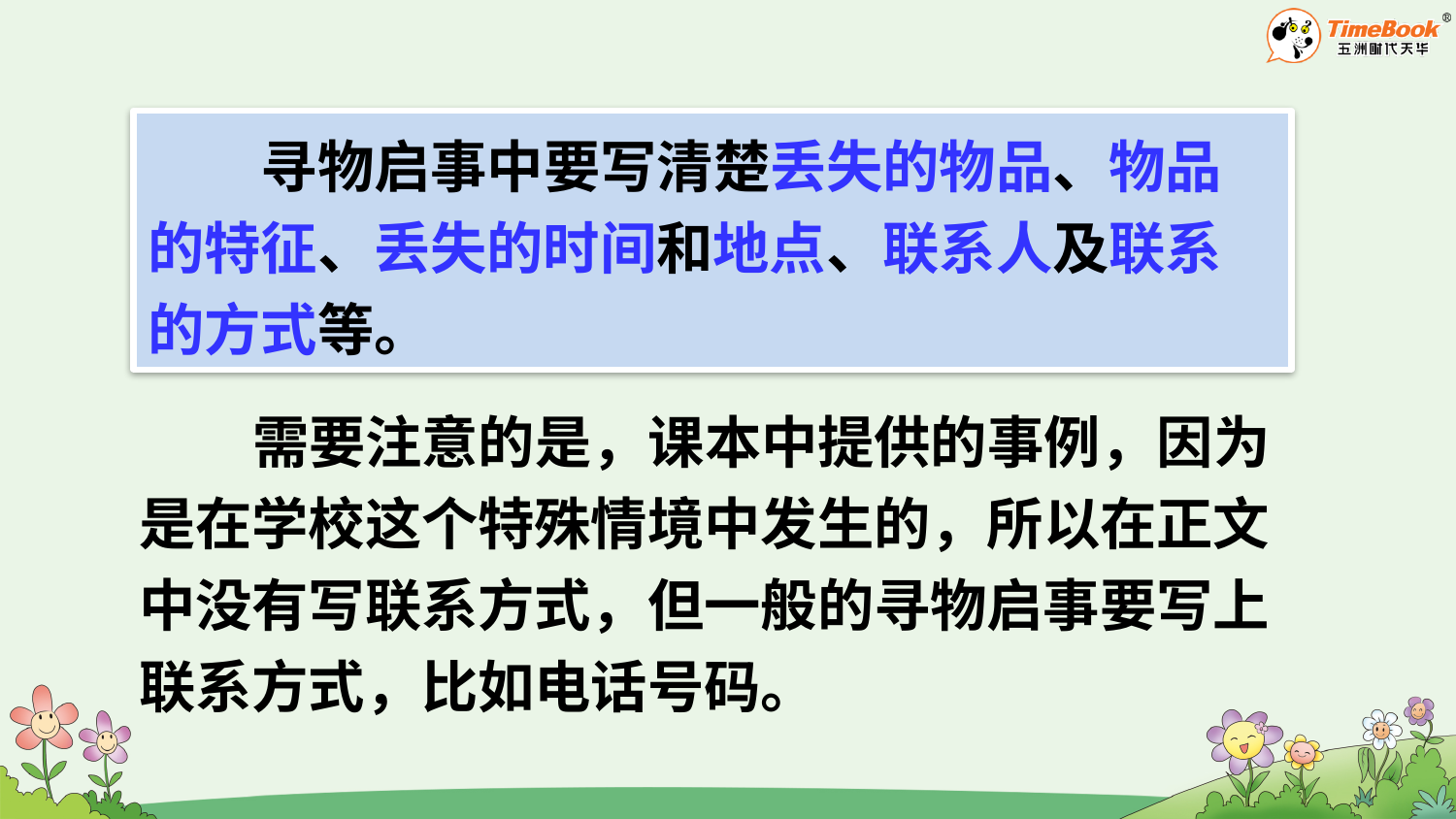

寻物启事中要写清楚丢失的物品、物品的特征、丢失的时间和地点、联系人及联系的方式等。
需要注意的是，课本中提供的事例，因为是在学校这个特殊情境中发生的，所以在正文中没有写联系方式，但一般的寻物启事要写上联系方式，比如电话号码。